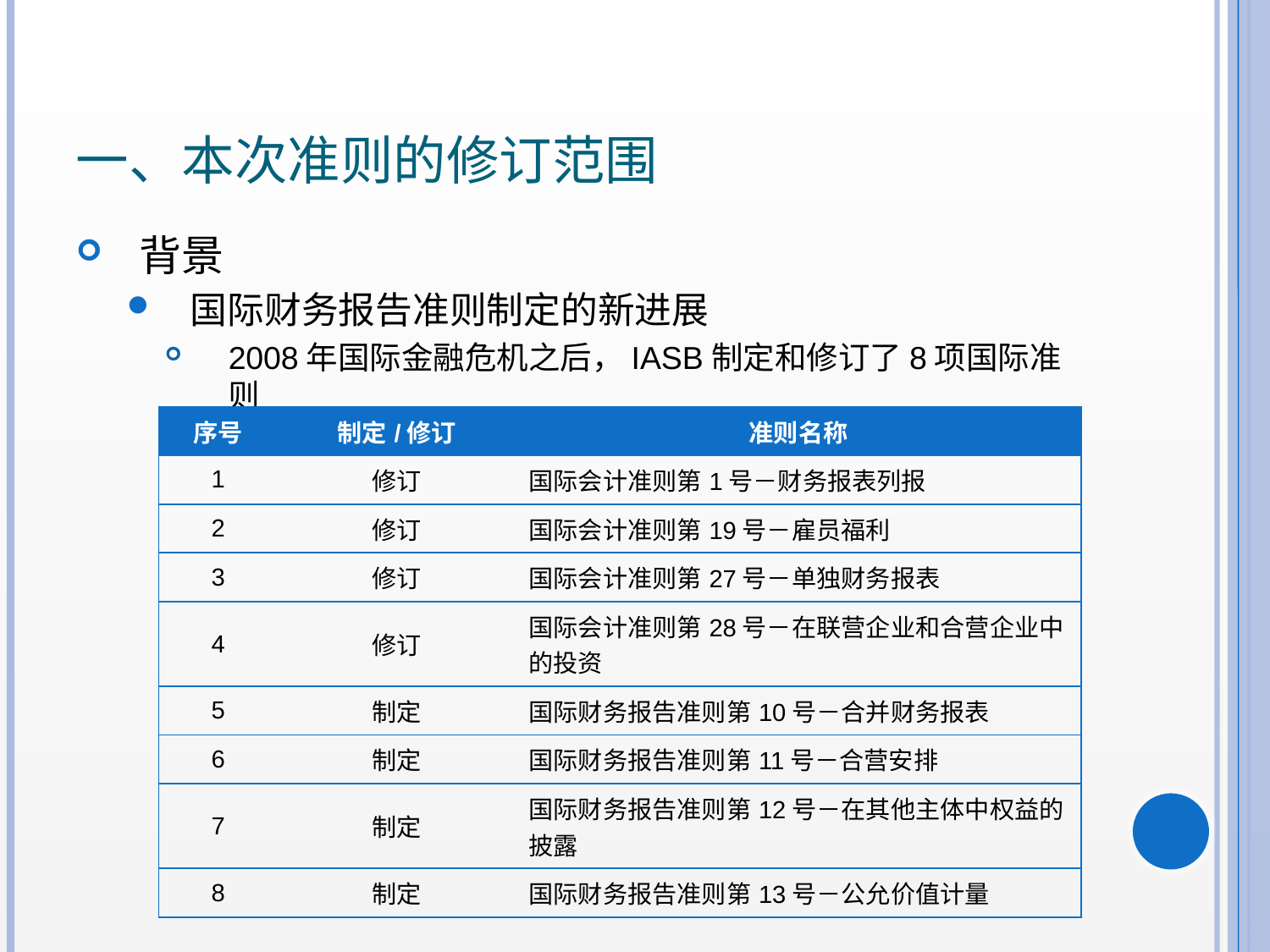

# 一、本次准则的修订范围
背景
国际财务报告准则制定的新进展
2008年国际金融危机之后，IASB制定和修订了8项国际准则

| 序号 | 制定/修订 | 准则名称 |
| --- | --- | --- |
| 1 | 修订 | 国际会计准则第1号－财务报表列报 |
| 2 | 修订 | 国际会计准则第19号－雇员福利 |
| 3 | 修订 | 国际会计准则第27号－单独财务报表 |
| 4 | 修订 | 国际会计准则第28号－在联营企业和合营企业中的投资 |
| 5 | 制定 | 国际财务报告准则第10号－合并财务报表 |
| 6 | 制定 | 国际财务报告准则第11号－合营安排 |
| 7 | 制定 | 国际财务报告准则第12号－在其他主体中权益的披露 |
| 8 | 制定 | 国际财务报告准则第13号－公允价值计量 |